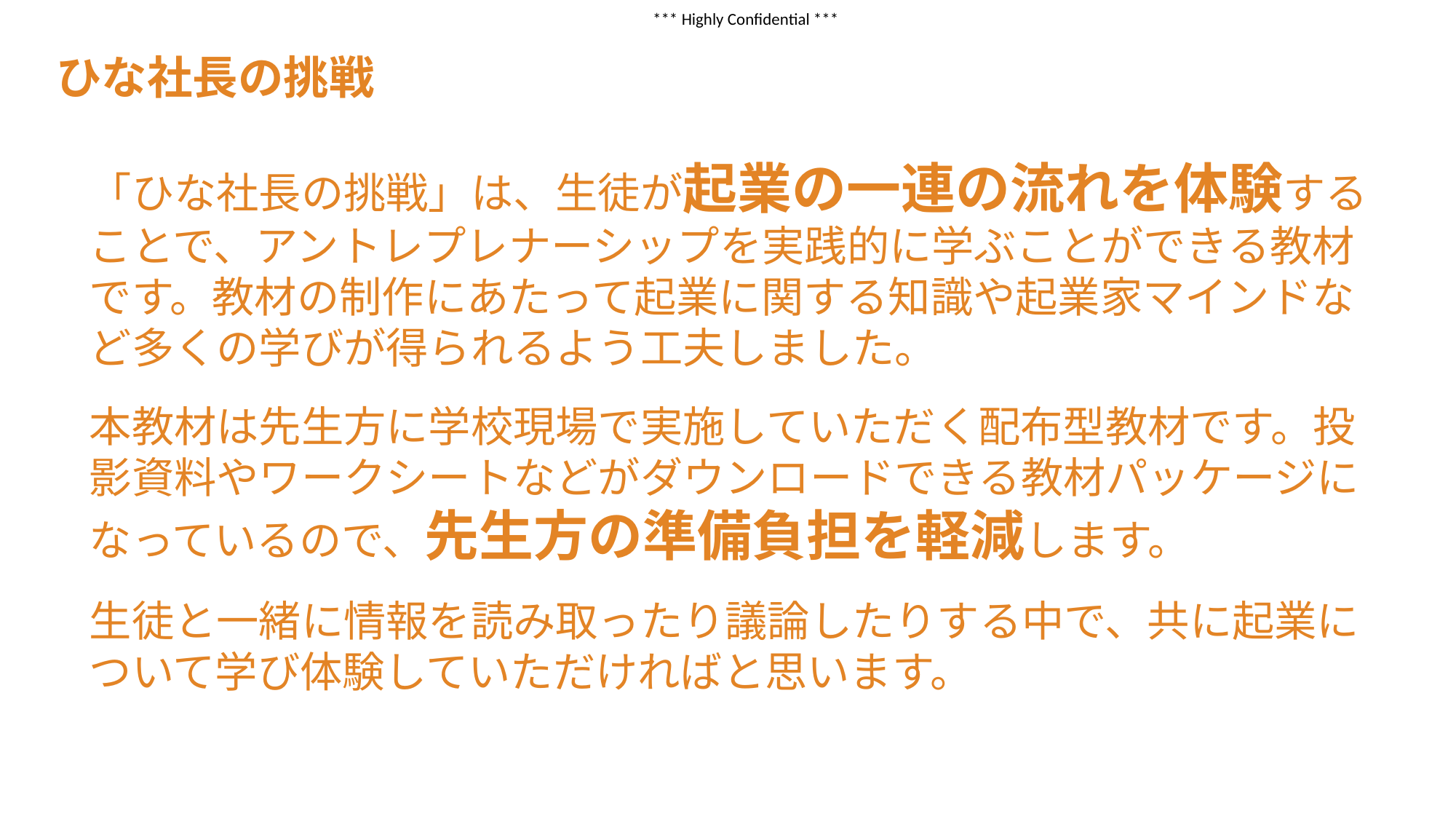

# ひな社長の挑戦
「ひな社長の挑戦」は、生徒が起業の一連の流れを体験することで、アントレプレナーシップを実践的に学ぶことができる教材です。教材の制作にあたって起業に関する知識や起業家マインドなど多くの学びが得られるよう工夫しました。
本教材は先生方に学校現場で実施していただく配布型教材です。投影資料やワークシートなどがダウンロードできる教材パッケージになっているので、先生方の準備負担を軽減します。
生徒と一緒に情報を読み取ったり議論したりする中で、共に起業について学び体験していただければと思います。